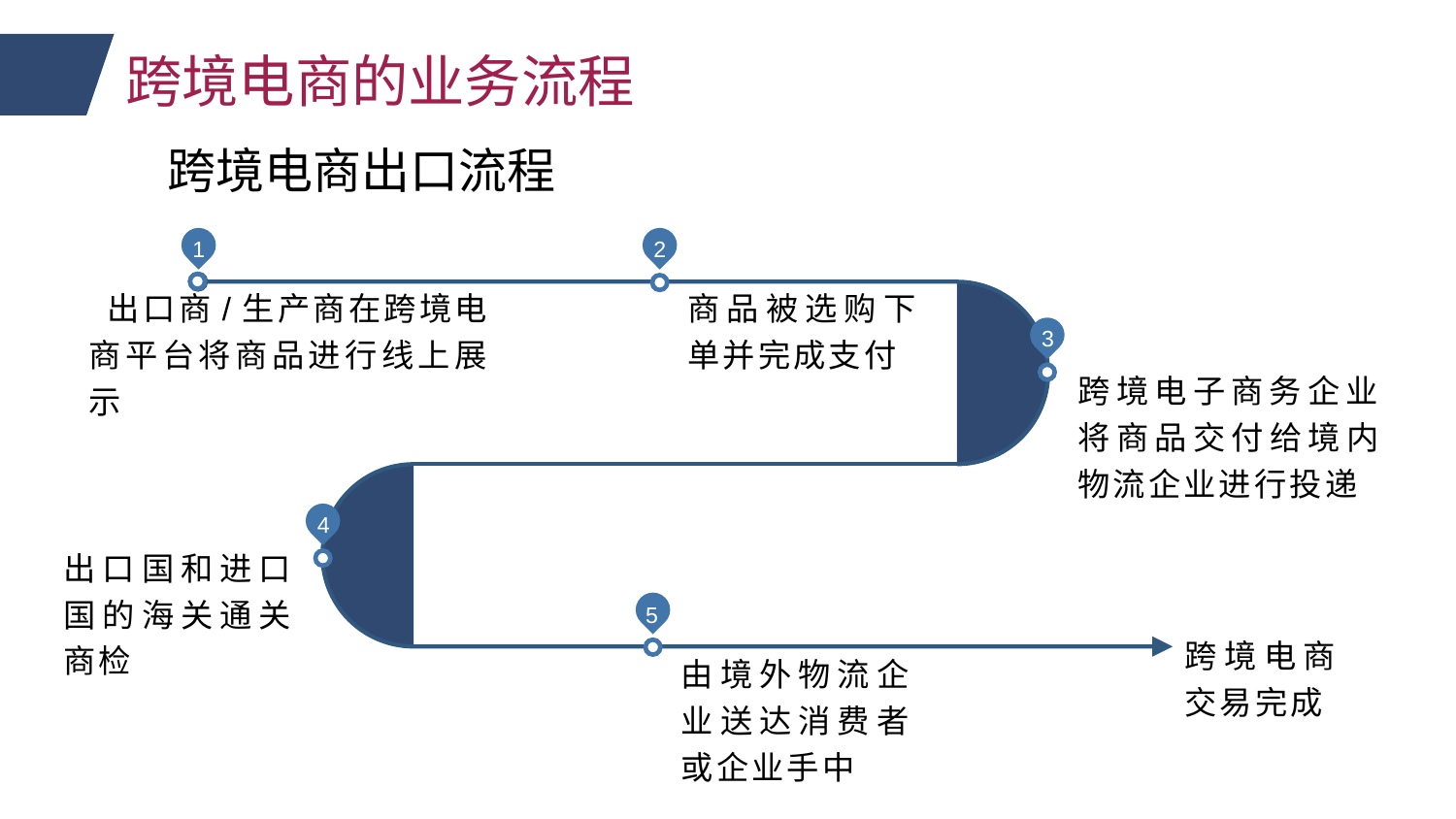

跨境电商的业务流程
跨境电商出口流程
1
2

 出口商/生产商在跨境电商平台将商品进行线上展示
商品被选购下单并完成支付

3

跨境电子商务企业将商品交付给境内物流企业进行投递
4

出口国和进口国的海关通关商检
5

跨境电商交易完成

由境外物流企业送达消费者或企业手中